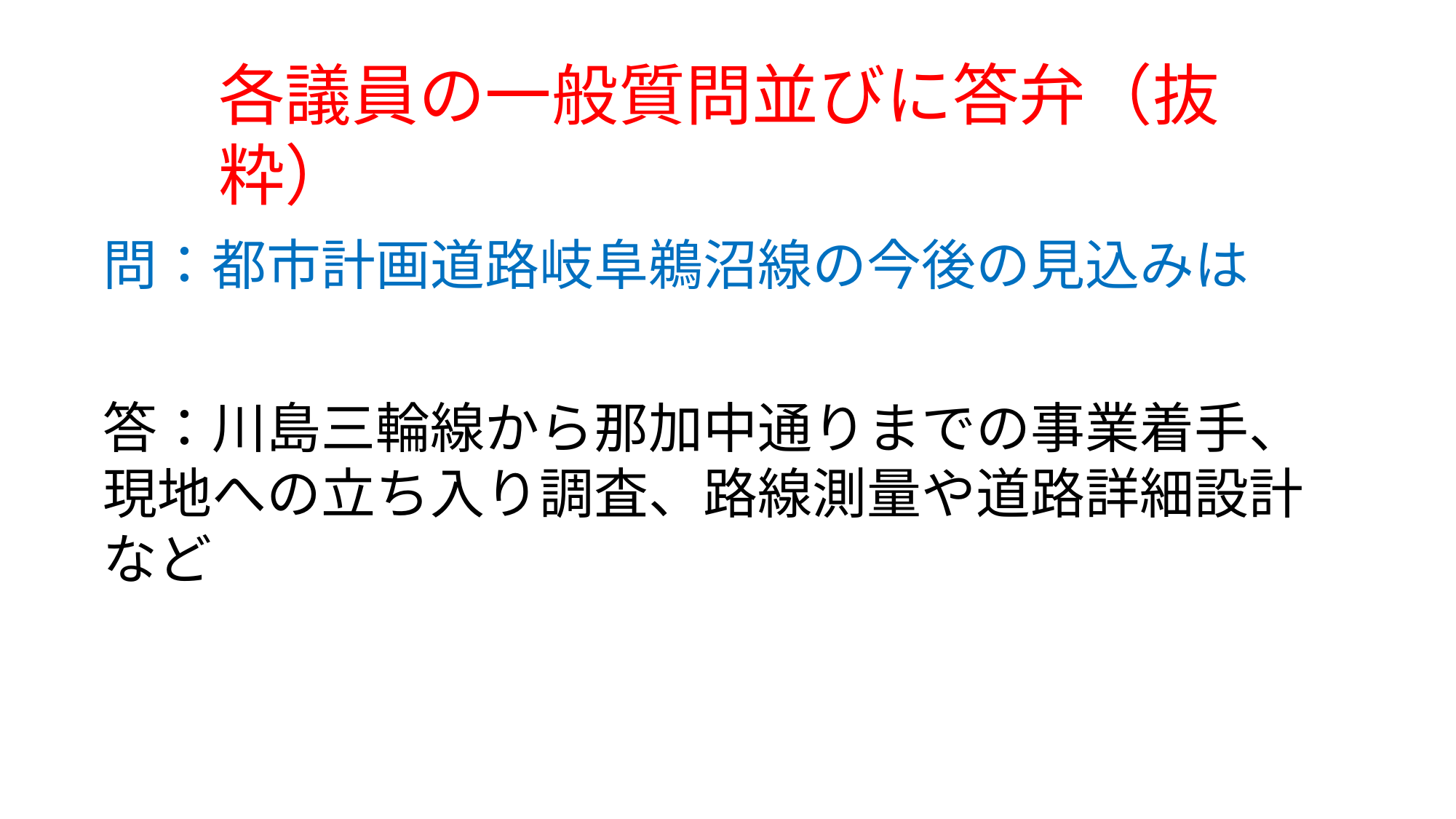

各議員の一般質問並びに答弁（抜粋）
問：都市計画道路岐阜鵜沼線の今後の見込みは
答：川島三輪線から那加中通りまでの事業着手、現地への立ち入り調査、路線測量や道路詳細設計など